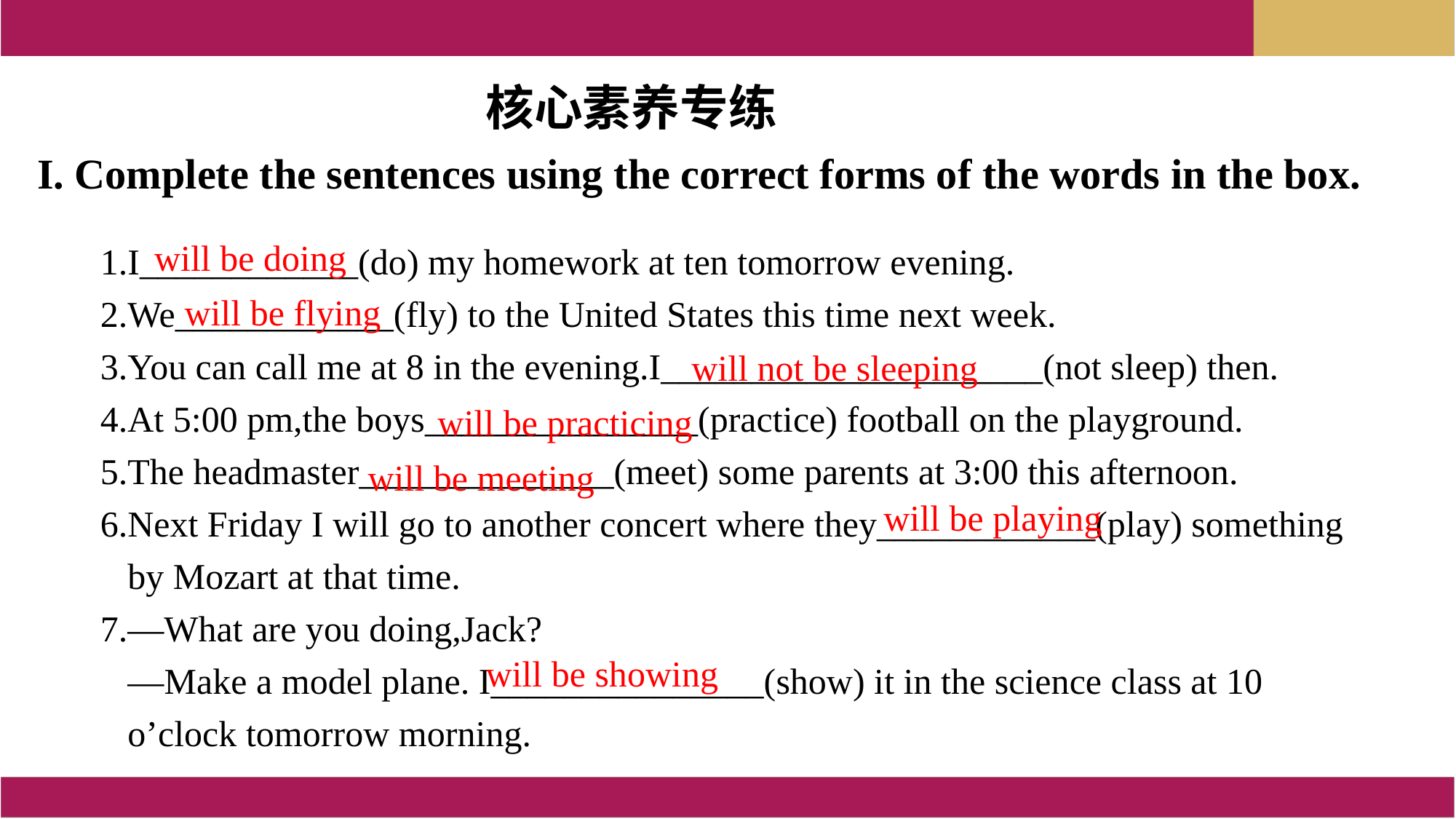

核心素养专练
I. Complete the sentences using the correct forms of the words in the box.

1.I____________(do) my homework at ten tomorrow evening.
2.We____________(fly) to the United States this time next week.
3.You can call me at 8 in the evening.I_____________________(not sleep) then.
4.At 5:00 pm,the boys_______________(practice) football on the playground.
5.The headmaster______________(meet) some parents at 3:00 this afternoon.
6.Next Friday I will go to another concert where they____________(play) something
   by Mozart at that time.
7.—What are you doing,Jack?
   —Make a model plane. I_______________(show) it in the science class at 10
   o’clock tomorrow morning.
will be doing
will be flying
will not be sleeping
will be practicing
will be meeting
will be playing
will be showing